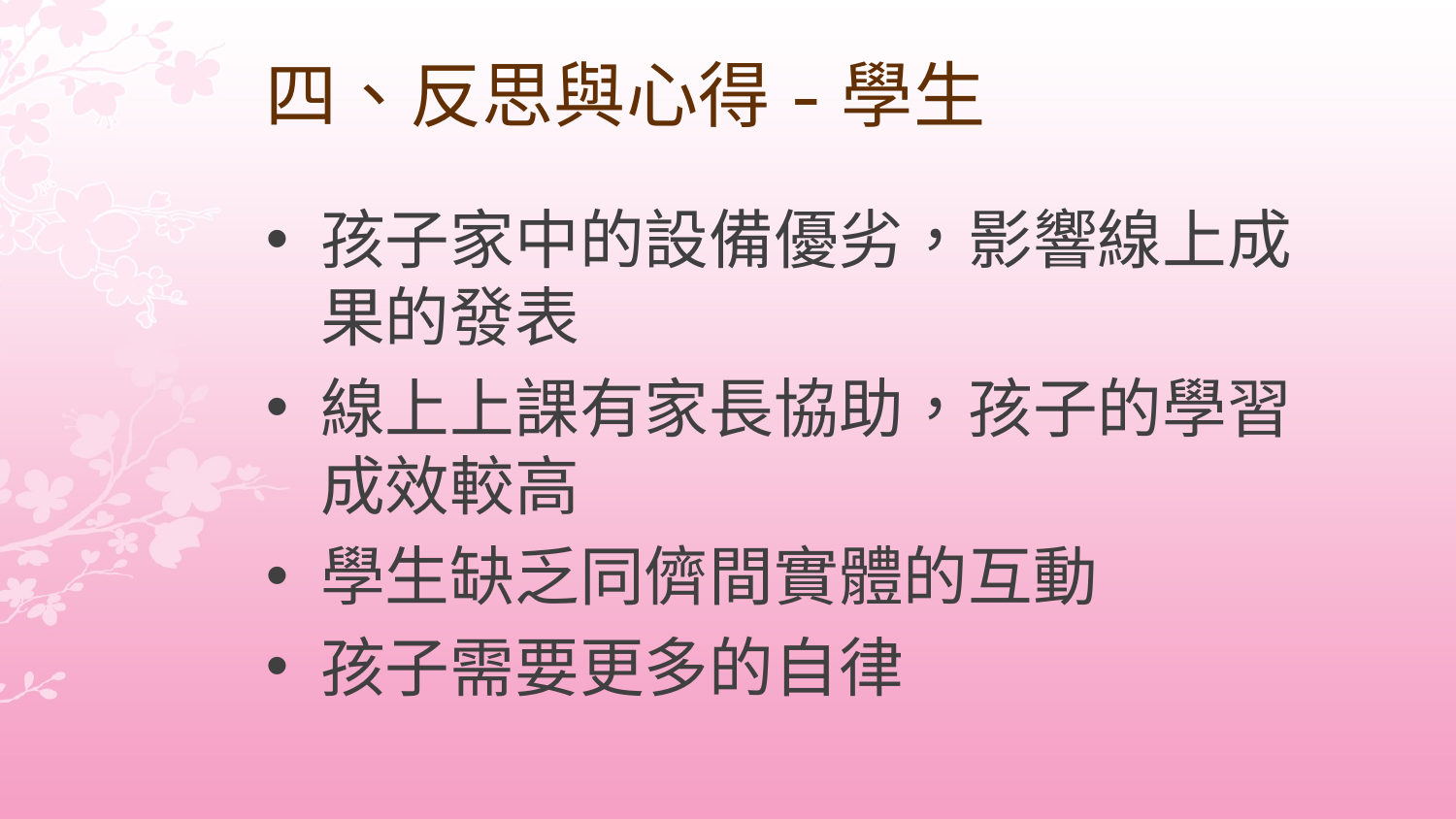

# 四、反思與心得-學生
孩子家中的設備優劣，影響線上成果的發表
線上上課有家長協助，孩子的學習成效較高
學生缺乏同儕間實體的互動
孩子需要更多的自律